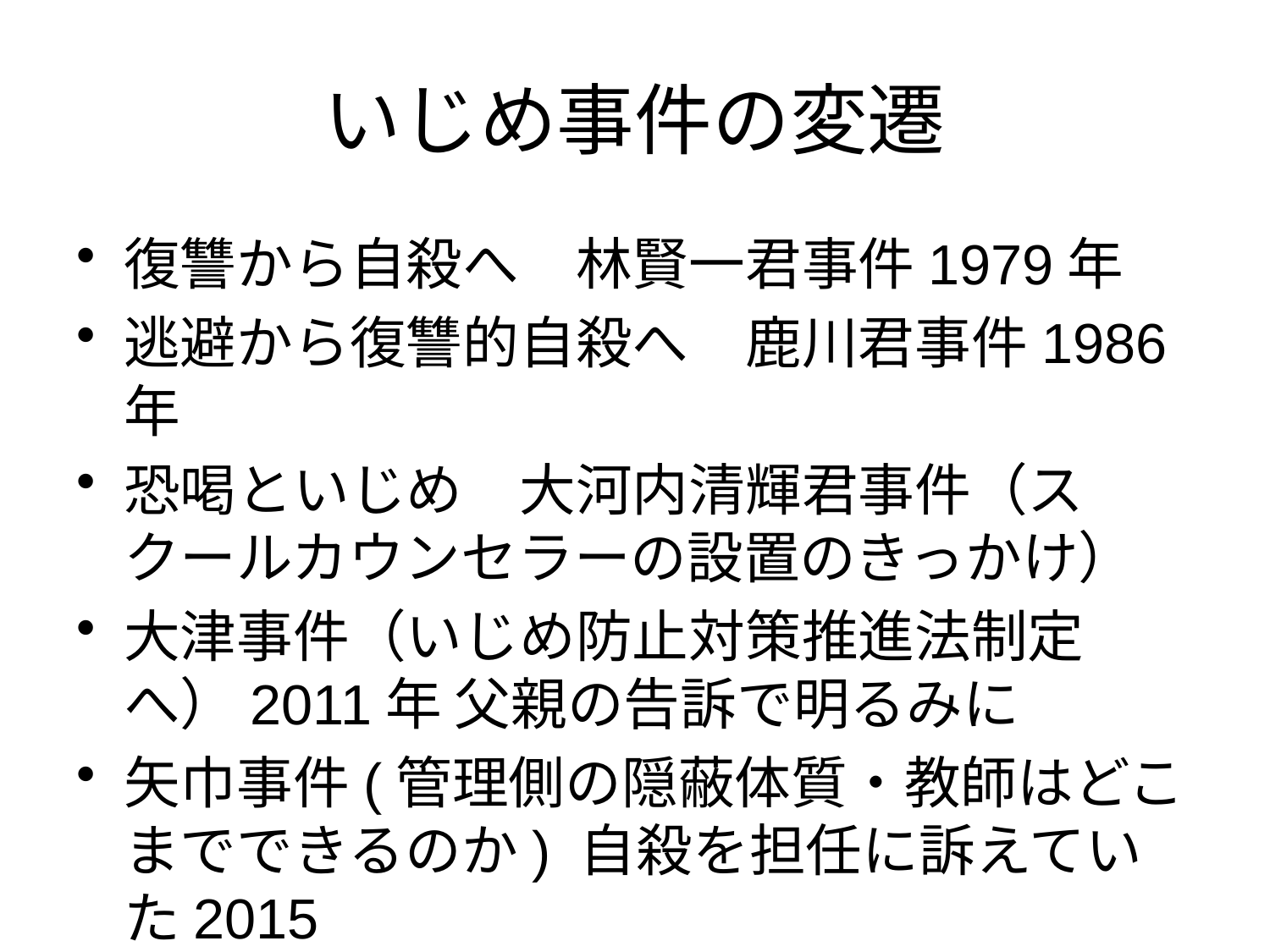

# いじめ事件の変遷
復讐から自殺へ　林賢一君事件1979年
逃避から復讐的自殺へ　鹿川君事件1986年
恐喝といじめ　大河内清輝君事件（スクールカウンセラーの設置のきっかけ）
大津事件（いじめ防止対策推進法制定へ）2011年 父親の告訴で明るみに
矢巾事件(管理側の隠蔽体質・教師はどこまでできるのか) 自殺を担任に訴えていた2015